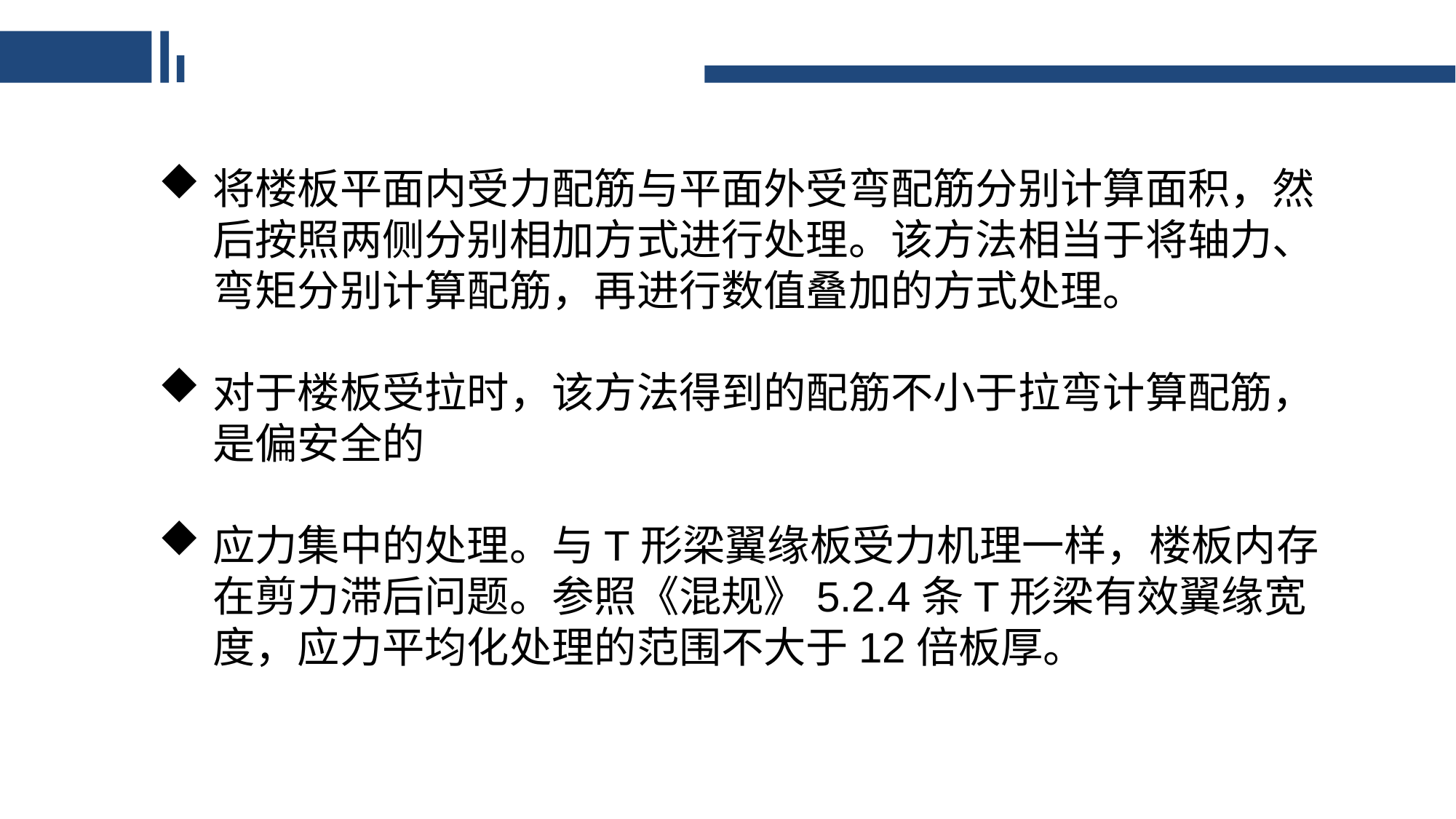

#
将楼板平面内受力配筋与平面外受弯配筋分别计算面积，然后按照两侧分别相加方式进行处理。该方法相当于将轴力、弯矩分别计算配筋，再进行数值叠加的方式处理。

对于楼板受拉时，该方法得到的配筋不小于拉弯计算配筋，是偏安全的

应力集中的处理。与T形梁翼缘板受力机理一样，楼板内存在剪力滞后问题。参照《混规》5.2.4条T形梁有效翼缘宽度，应力平均化处理的范围不大于12倍板厚。